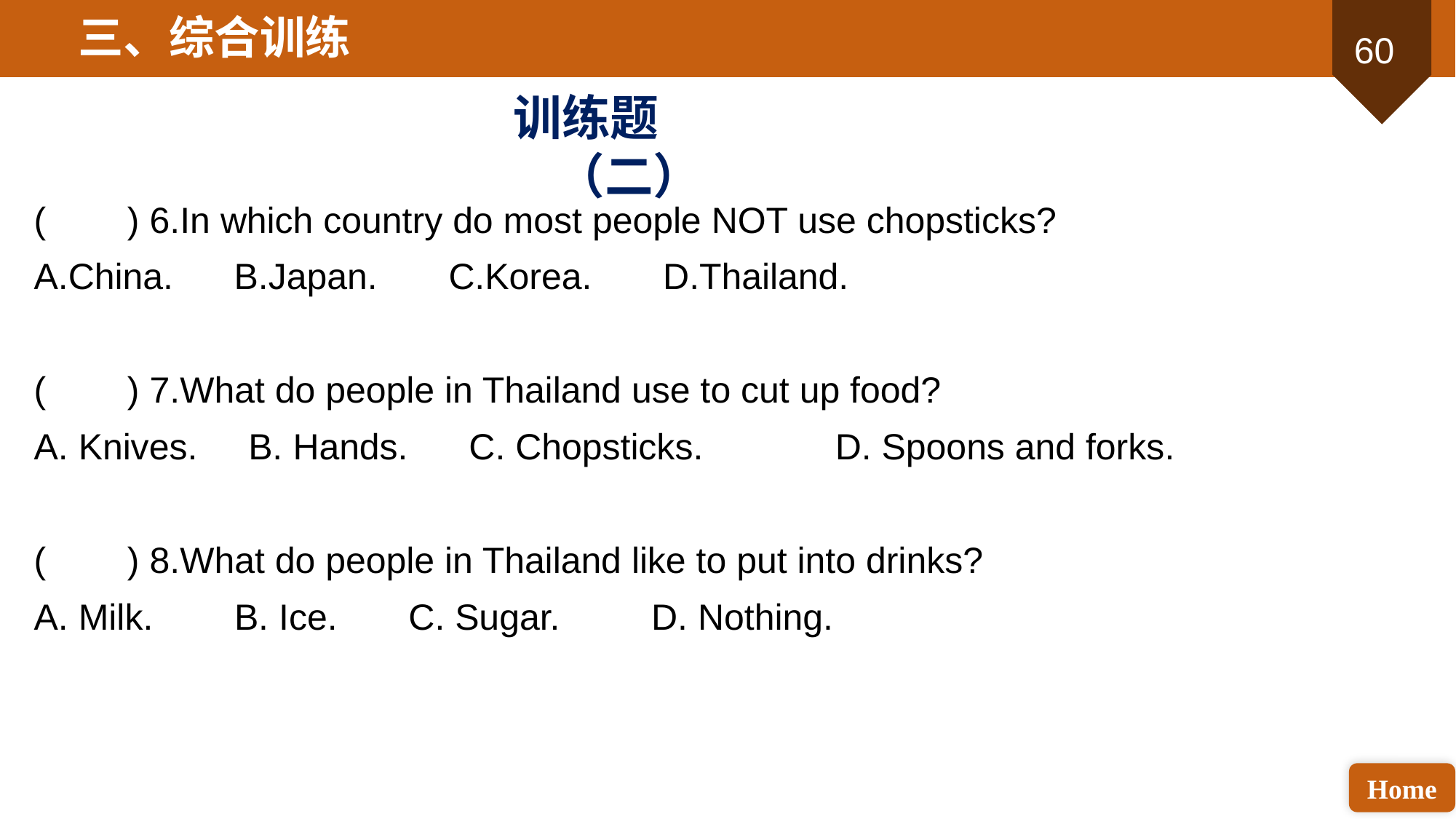

三、综合训练
训练题（二）
(        ) 6.In which country do most people NOT use chopsticks?
A.China.      B.Japan.       C.Korea.       D.Thailand.

(        ) 7.What do people in Thailand use to cut up food?
A. Knives.     B. Hands.      C. Chopsticks.             D. Spoons and forks.

(        ) 8.What do people in Thailand like to put into drinks?
A. Milk.        B. Ice.       C. Sugar.         D. Nothing.